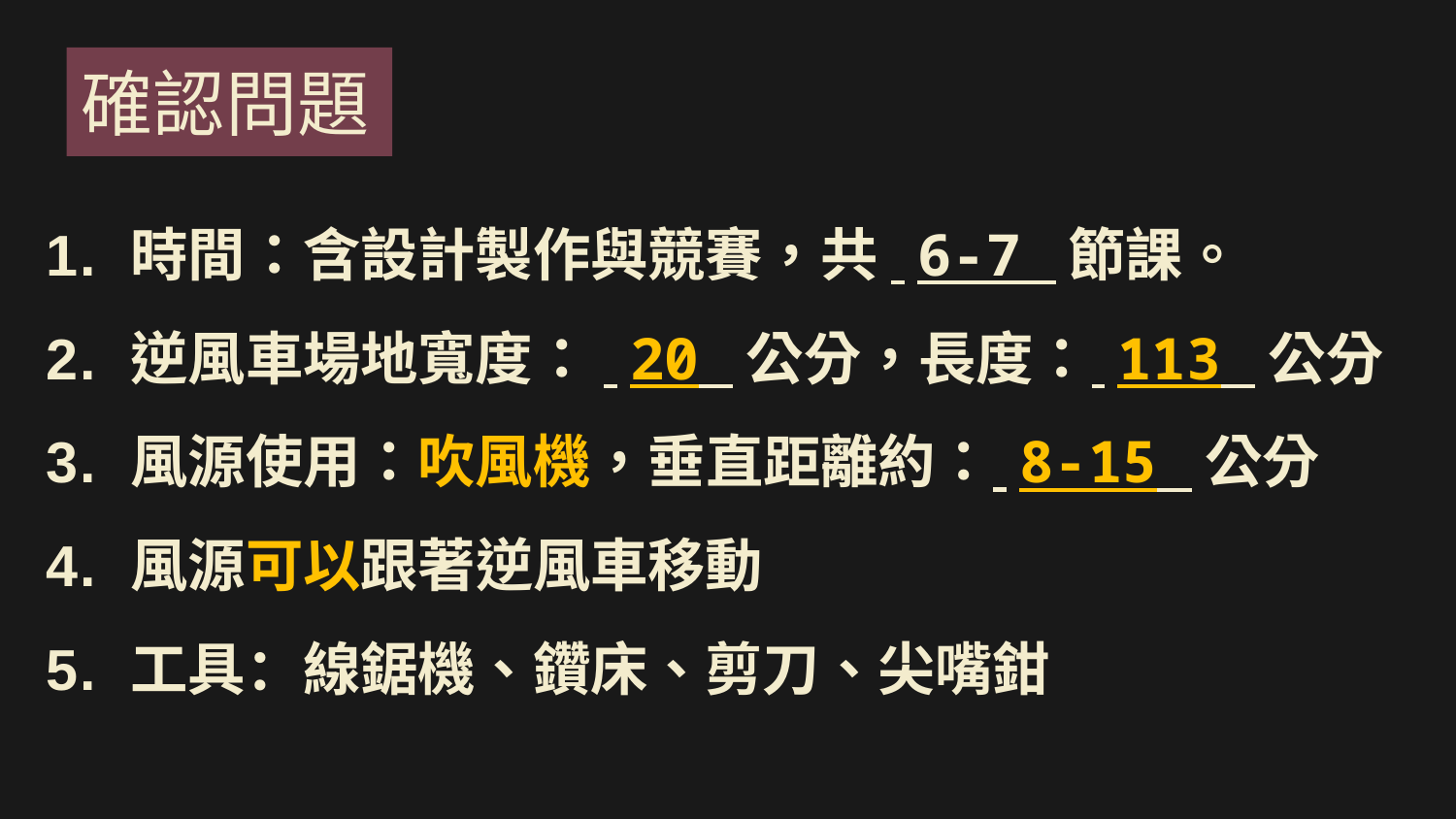

# 確認問題
時間：含設計製作與競賽，共  6-7 節課。
逆風車場地寬度：  20 公分，長度： 113 公分
風源使用：吹風機，垂直距離約： 8-15 公分
風源可以跟著逆風車移動
工具：線鋸機、鑽床、剪刀、尖嘴鉗